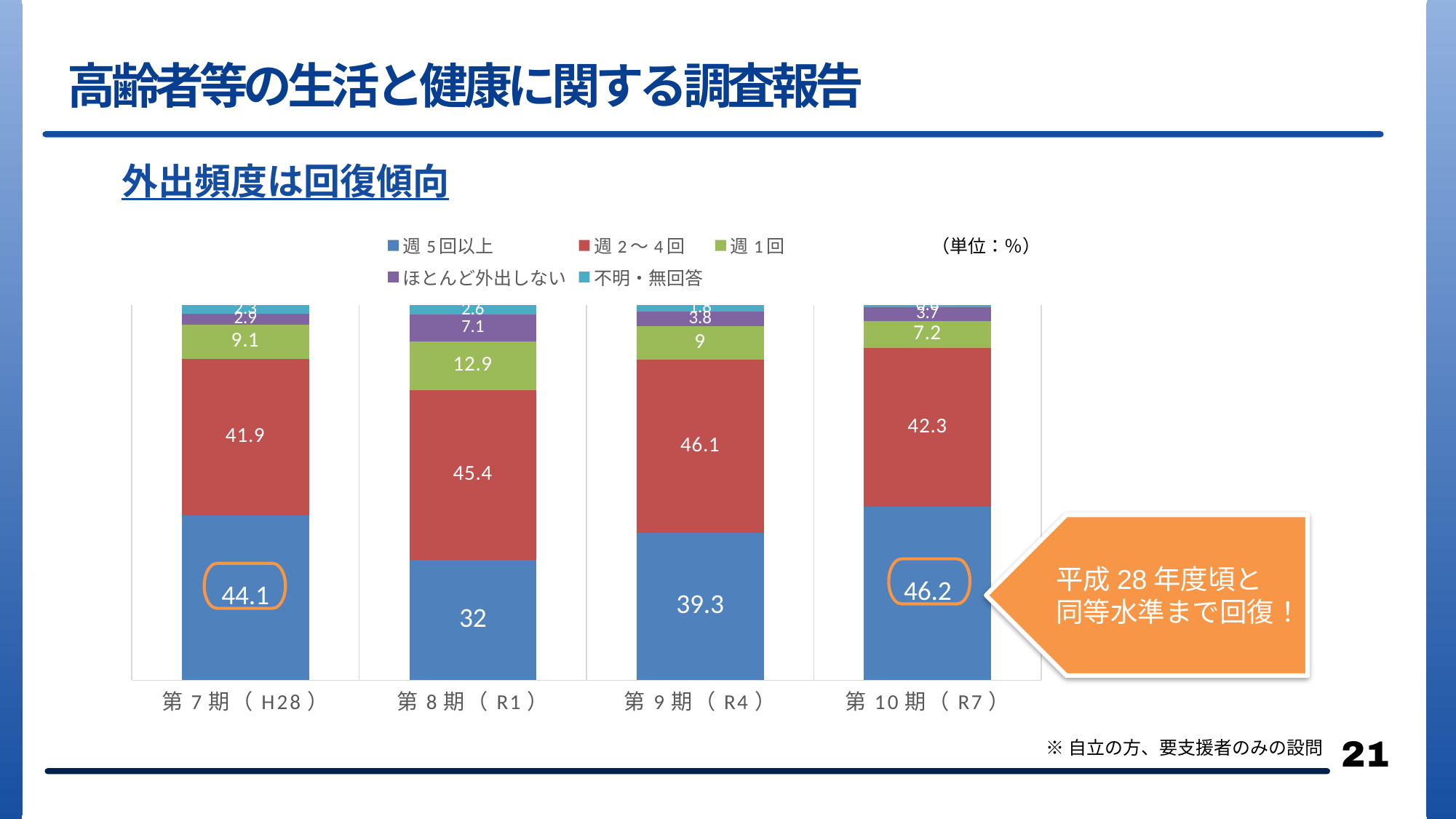

高齢者等の生活と健康に関する調査報告

外出頻度は回復傾向

### Chart

| Category | 週5回以上 | 週2～4回 | 週1回 | ほとんど外出しない | 不明・無回答 |
|---|---|---|---|---|---|
| 第7期（H28） | 44.1 | 41.9 | 9.1 | 2.9 | 2.3 |
| 第8期（R1） | 32.0 | 45.4 | 12.9 | 7.1 | 2.6 |
| 第9期（R4） | 39.3 | 46.1 | 9.0 | 3.8 | 1.8 |
| 第10期（R7） | 46.2 | 42.3 | 7.2 | 3.7 | 0.6 |
（単位：％）

平成28年度頃と
同等水準まで回復！

21
※自立の方、要支援者のみの設問